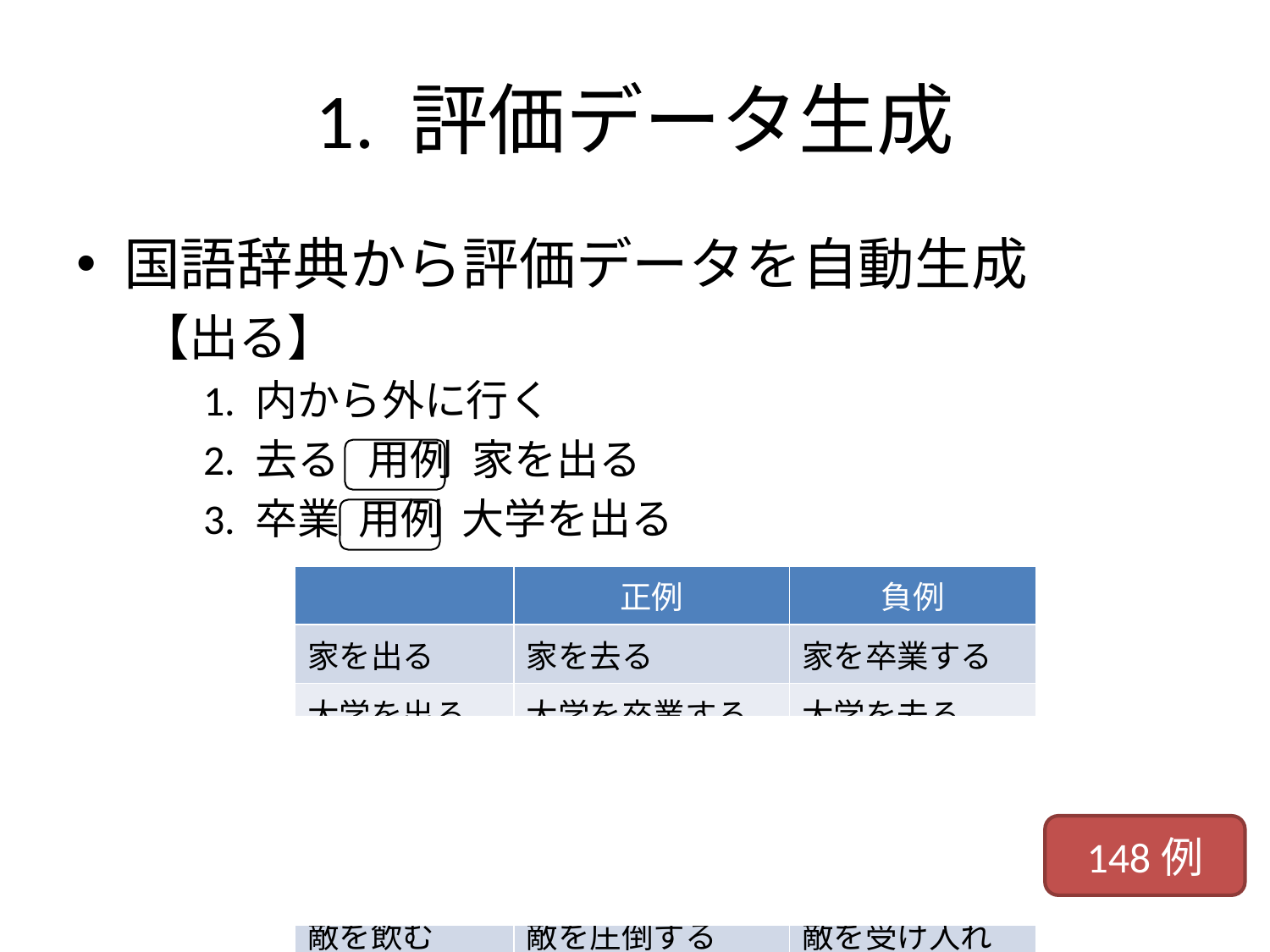

# 1. 評価データ生成
国語辞典から評価データを自動生成
【出る】
1. 内から外に行く
2. 去る   用例  家を出る
3. 卒業  用例  大学を出る

|  | 正例 | 負例 |
| --- | --- | --- |
| 家を出る | 家を去る | 家を卒業する |
| 大学を出る | 大学を卒業する | 大学を去る |
| 用事が出来る | 用事がおこる | 用事が生まれる |
| 子が出来る | 子が生まれる | 子がおこる |
| 敵を飲む | 敵を圧倒する | 敵を受け入れる |
| 要求を飲む | 要求を受け入れる | 要求を圧倒する |

148例